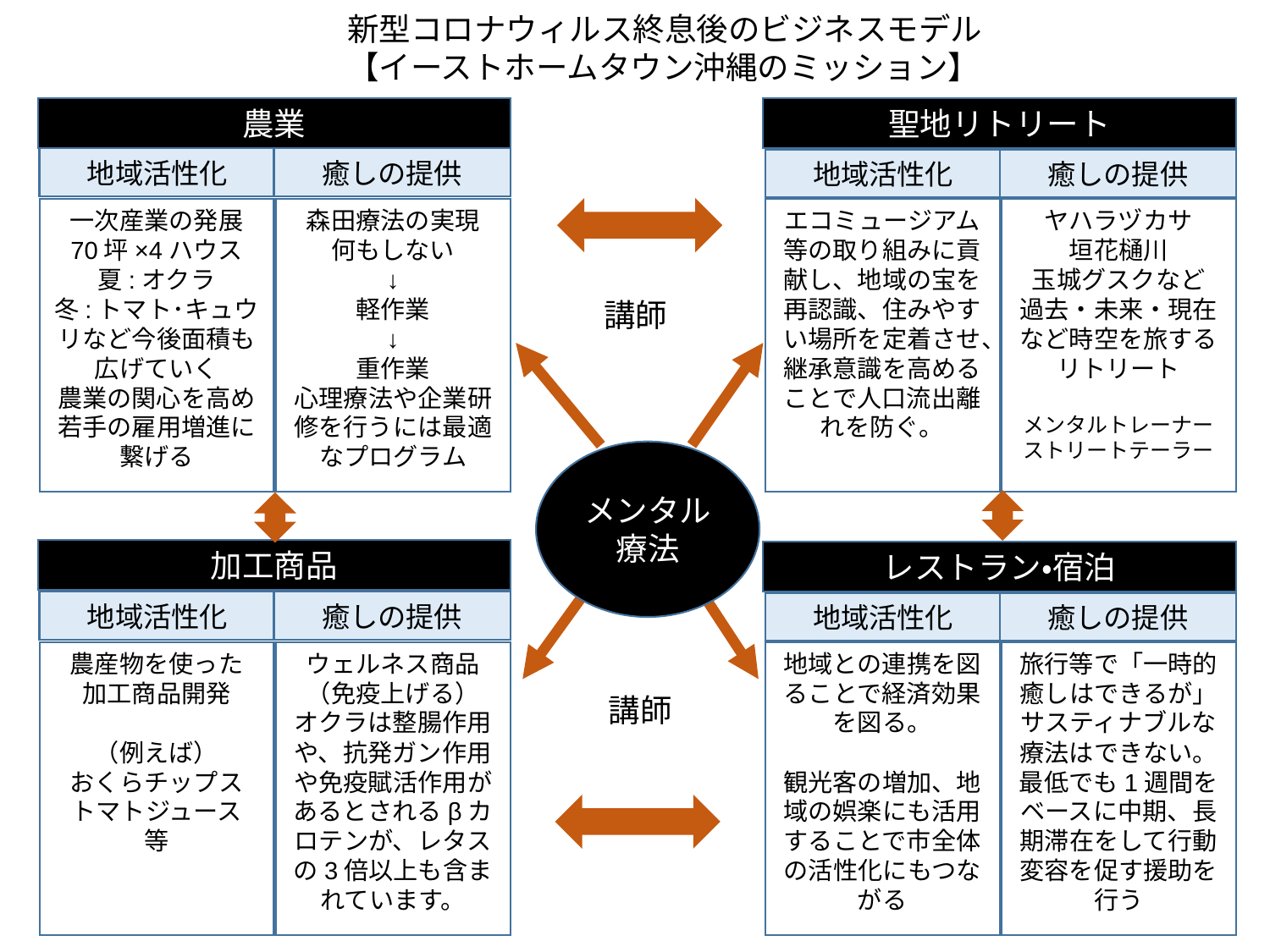

新型コロナウィルス終息後のビジネスモデル
【イーストホームタウン沖縄のミッション】
聖地リトリート
農業
一次産業の発展
70坪×4ハウス
夏:オクラ
冬:トマト･キュウリなど今後面積も広げていく
農業の関心を高め若手の雇用増進に繋げる
メンタル
療法
加工商品
レストラン・宿泊
森田療法の実現
何もしない
↓
軽作業
↓
重作業
心理療法や企業研修を行うには最適なプログラム
エコミュージアム等の取り組みに貢献し、地域の宝を再認識、住みやすい場所を定着させ、継承意識を高めることで人口流出離れを防ぐ。
ヤハラヅカサ
垣花樋川
玉城グスクなど
過去・未来・現在
など時空を旅するリトリート

メンタルトレーナー
ストリートテーラー

農産物を使った
加工商品開発

（例えば）
おくらチップス
トマトジュース
等

ウェルネス商品
（免疫上げる）
オクラは整腸作用や、抗発ガン作用や免疫賦活作用があるとされるβカロテンが、レタスの3倍以上も含まれています。

地域との連携を図ることで経済効果を図る。

観光客の増加、地域の娯楽にも活用することで市全体の活性化にもつながる
旅行等で「一時的癒しはできるが」サスティナブルな療法はできない。
最低でも1週間をベースに中期、長期滞在をして行動変容を促す援助を行う
癒しの提供
地域活性化
癒しの提供
地域活性化
癒しの提供
地域活性化
癒しの提供
地域活性化

講師

講師